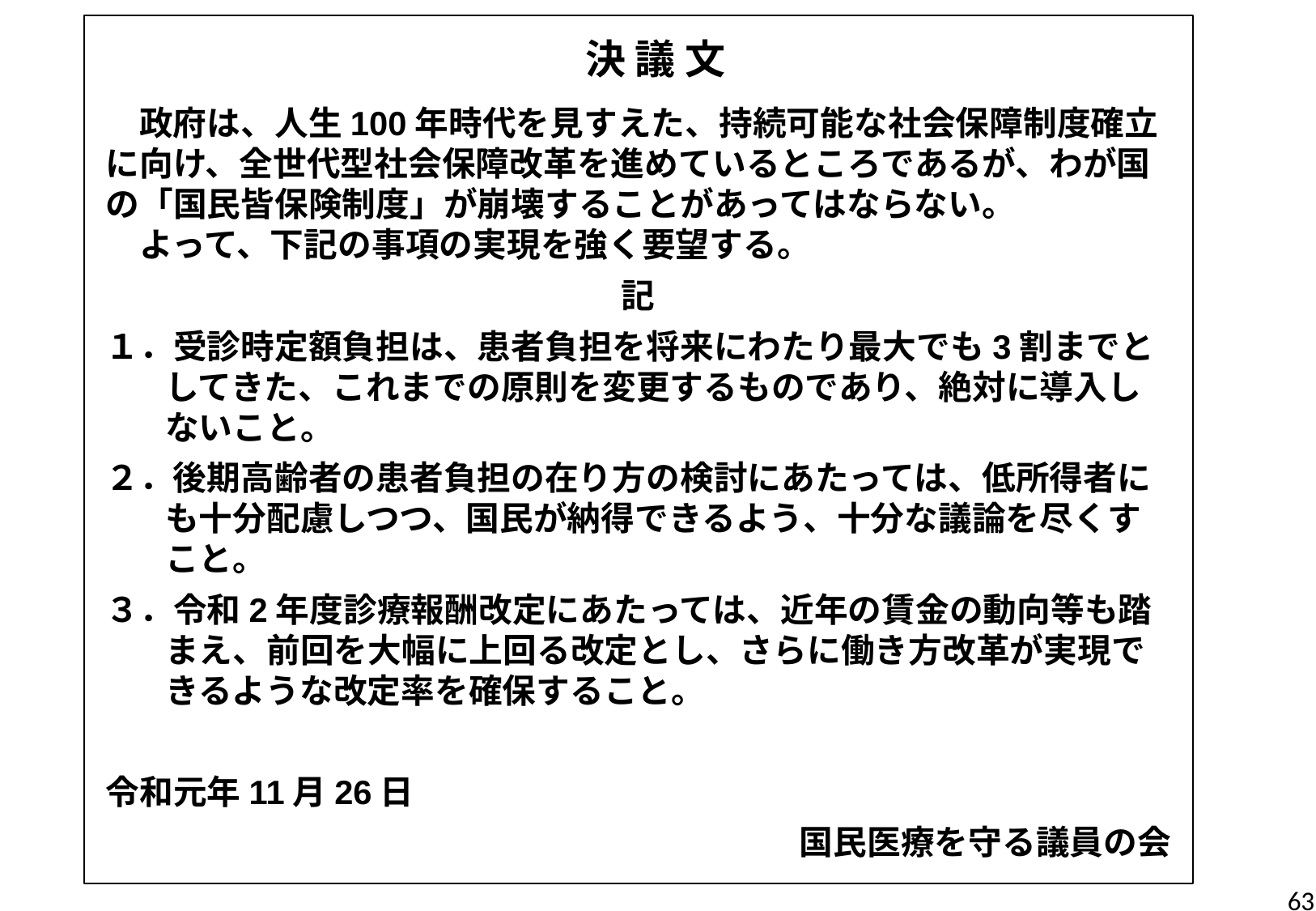

政府は、人生100年時を見すえた、持続可能な社会保障
制度確立に向け、全世代型社会保障改革を進めてぃる
ところであるが、わが国の「国民皆保険制度」が崩壊する
ことがあってはならない。
よって、下記の事項の実現を強く要望する。
　決 議 文
　政府は、人生100年時代を見すえた、持続可能な社会保障制度確立に向け、全世代型社会保障改革を進めているところであるが、わが国の「国民皆保険制度」が崩壊することがあってはならない。
　よって、下記の事項の実現を強く要望する。
記
１．受診時定額負担は、患者負担を将来にわたり最大でも3割までとしてきた、これまでの原則を変更するものであり、絶対に導入しないこと。
２．後期高齢者の患者負担の在り方の検討にあたっては、低所得者にも十分配慮しつつ、国民が納得できるよう、十分な議論を尽くすこと。
３．令和2年度診療報酬改定にあたっては、近年の賃金の動向等も踏まえ、前回を大幅に上回る改定とし、さらに働き方改革が実現できるような改定率を確保すること。

令和元年11月26日
国民医療を守る議員の会
63